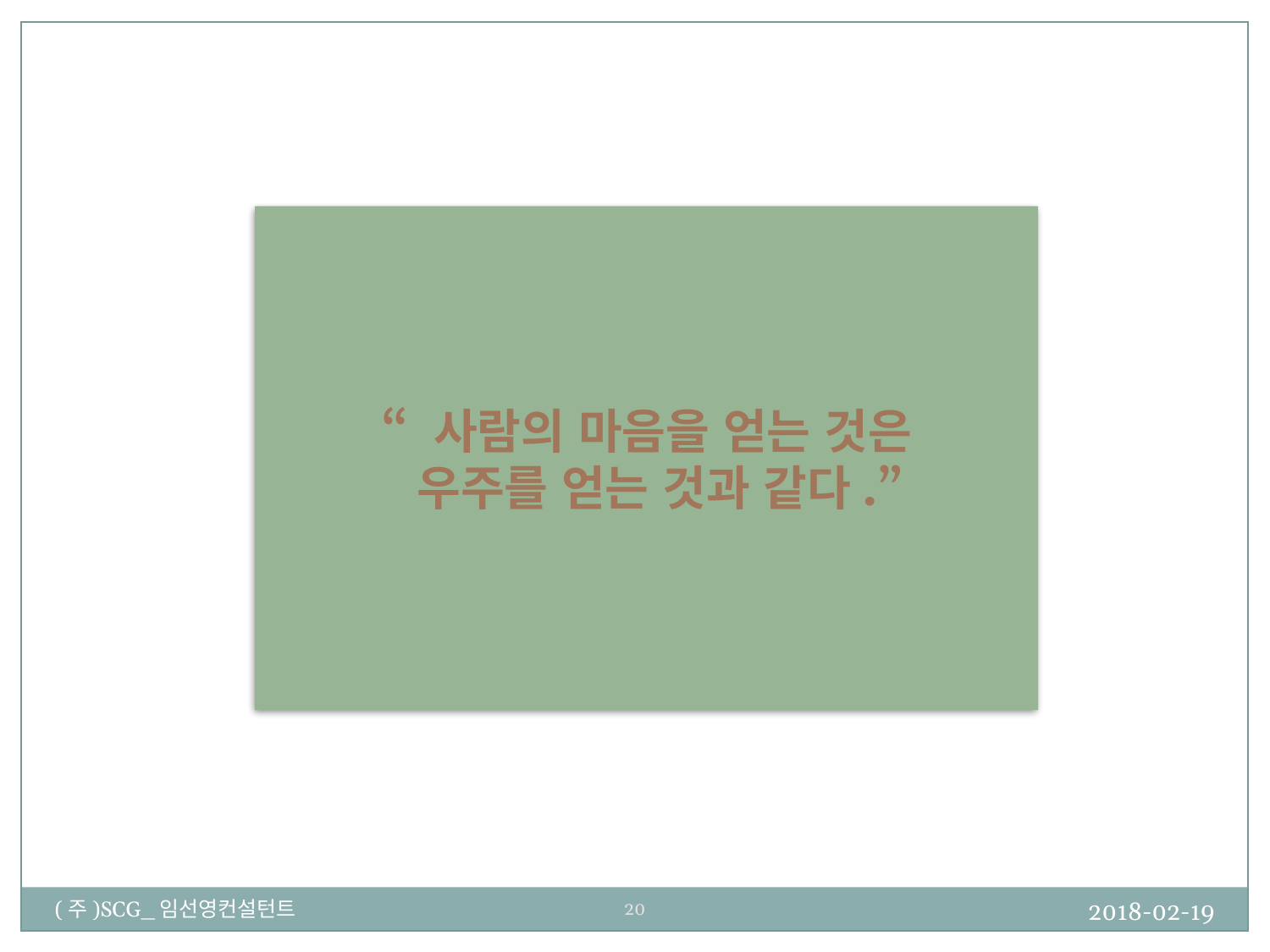

“ 사람의 마음을 얻는 것은
  우주를 얻는 것과 같다.”
20
2018-02-19
(주)SCG_임선영컨설턴트